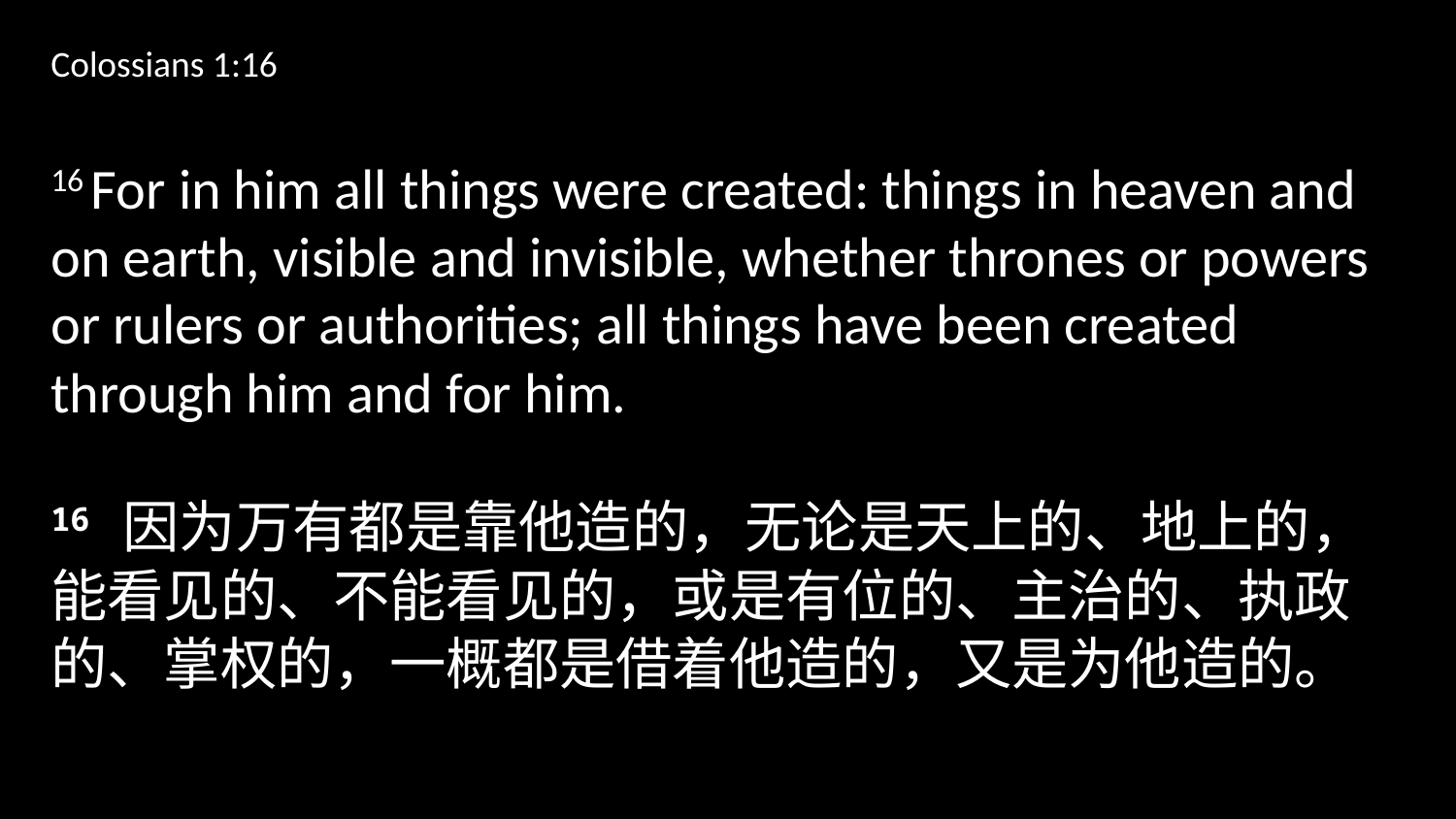

Colossians 1:16

16 For in him all things were created: things in heaven and on earth, visible and invisible, whether thrones or powers or rulers or authorities; all things have been created through him and for him.

16 因为万有都是靠他造的，无论是天上的、地上的，能看见的、不能看见的，或是有位的、主治的、执政的、掌权的，一概都是借着他造的，又是为他造的。